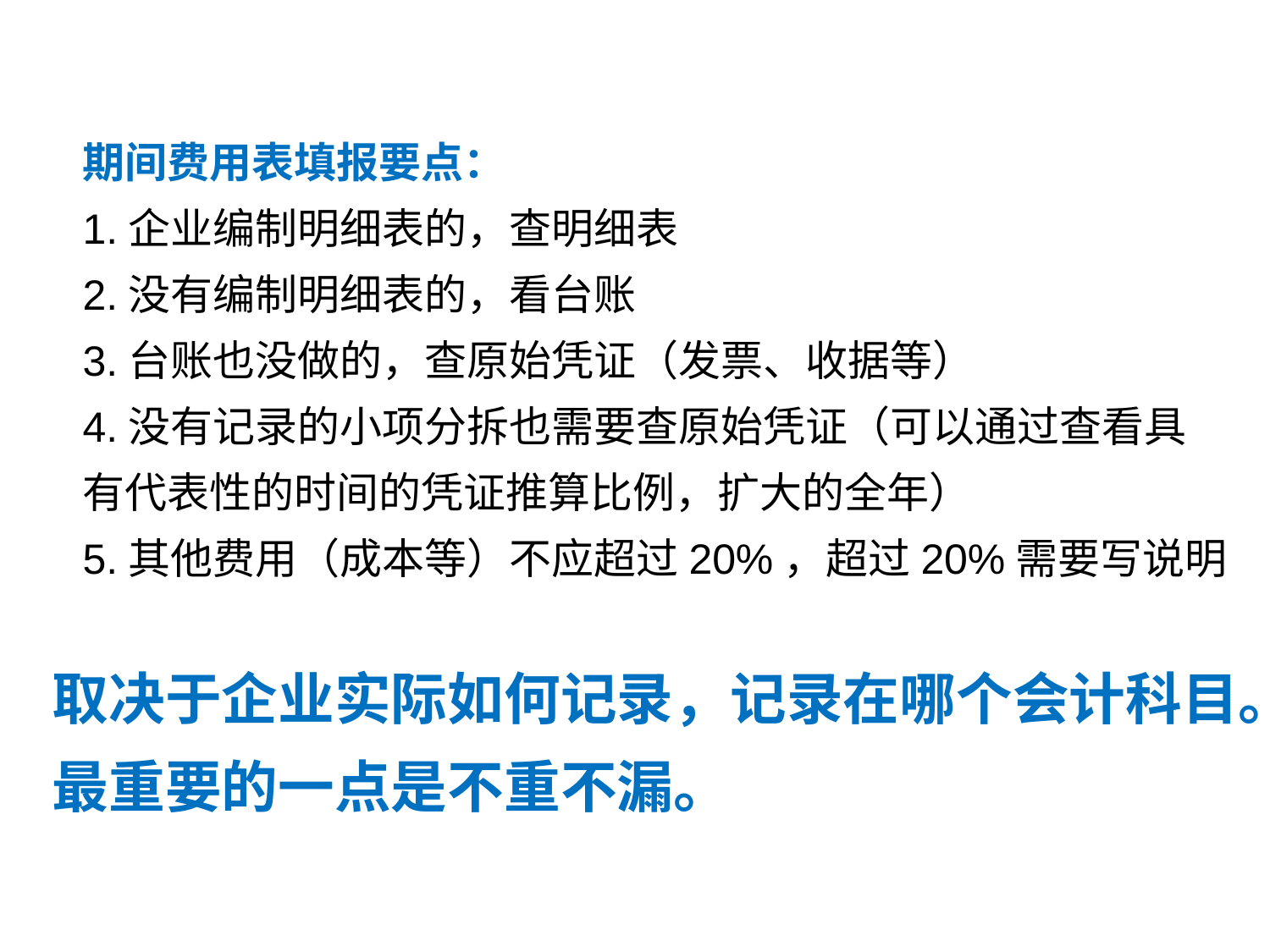

期间费用表填报要点：
1.企业编制明细表的，查明细表
2.没有编制明细表的，看台账
3.台账也没做的，查原始凭证（发票、收据等）
4.没有记录的小项分拆也需要查原始凭证（可以通过查看具有代表性的时间的凭证推算比例，扩大的全年）
5.其他费用（成本等）不应超过20%，超过20%需要写说明
取决于企业实际如何记录，记录在哪个会计科目。
最重要的一点是不重不漏。